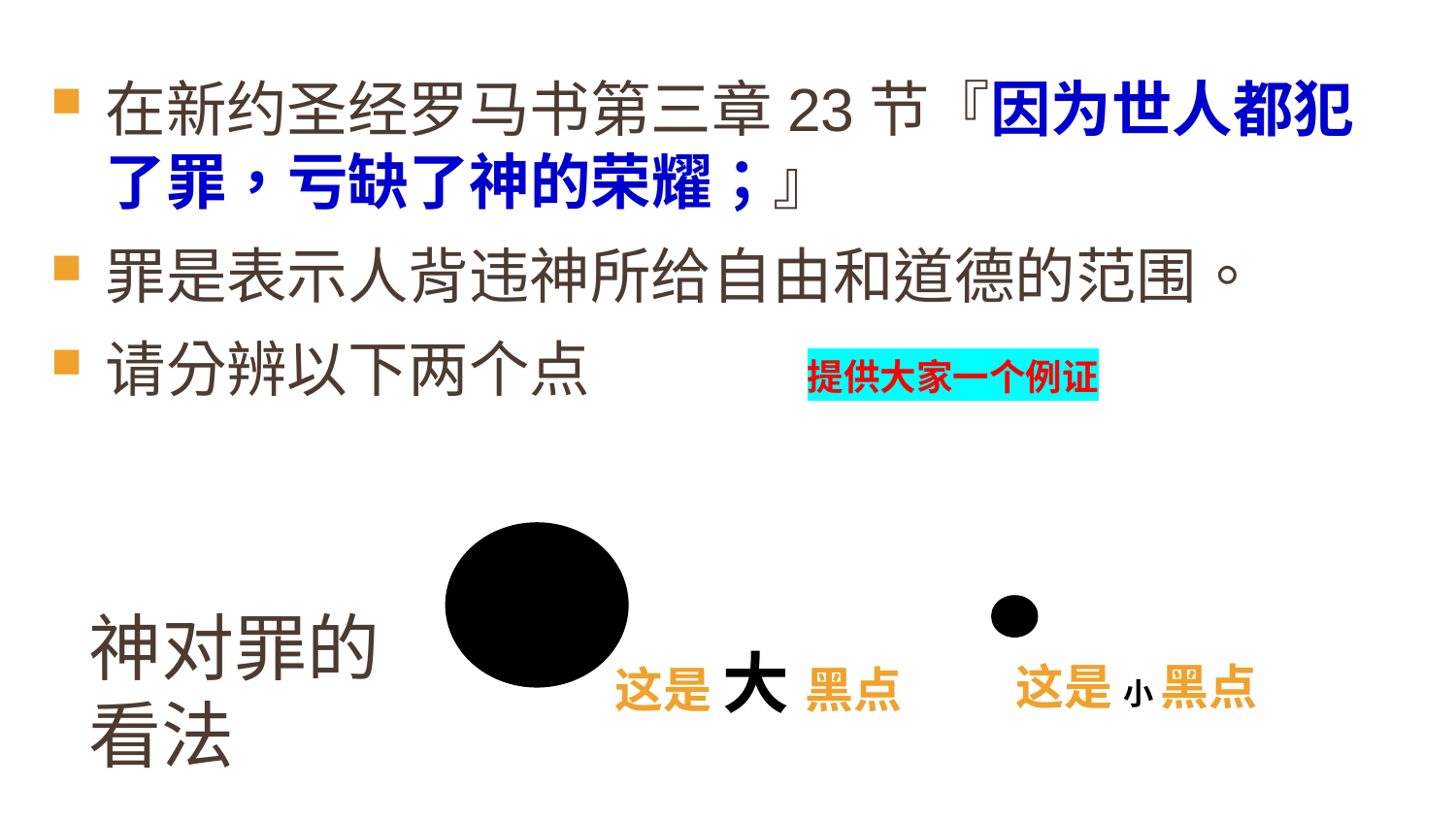

在新约圣经罗马书第三章23节『因为世人都犯了罪，亏缺了神的荣耀；』
罪是表示人背违神所给自由和道德的范围。
请分辨以下两个点
提供大家一个例证

这是 大 黑点
这是 小 黑点
神对罪的看法